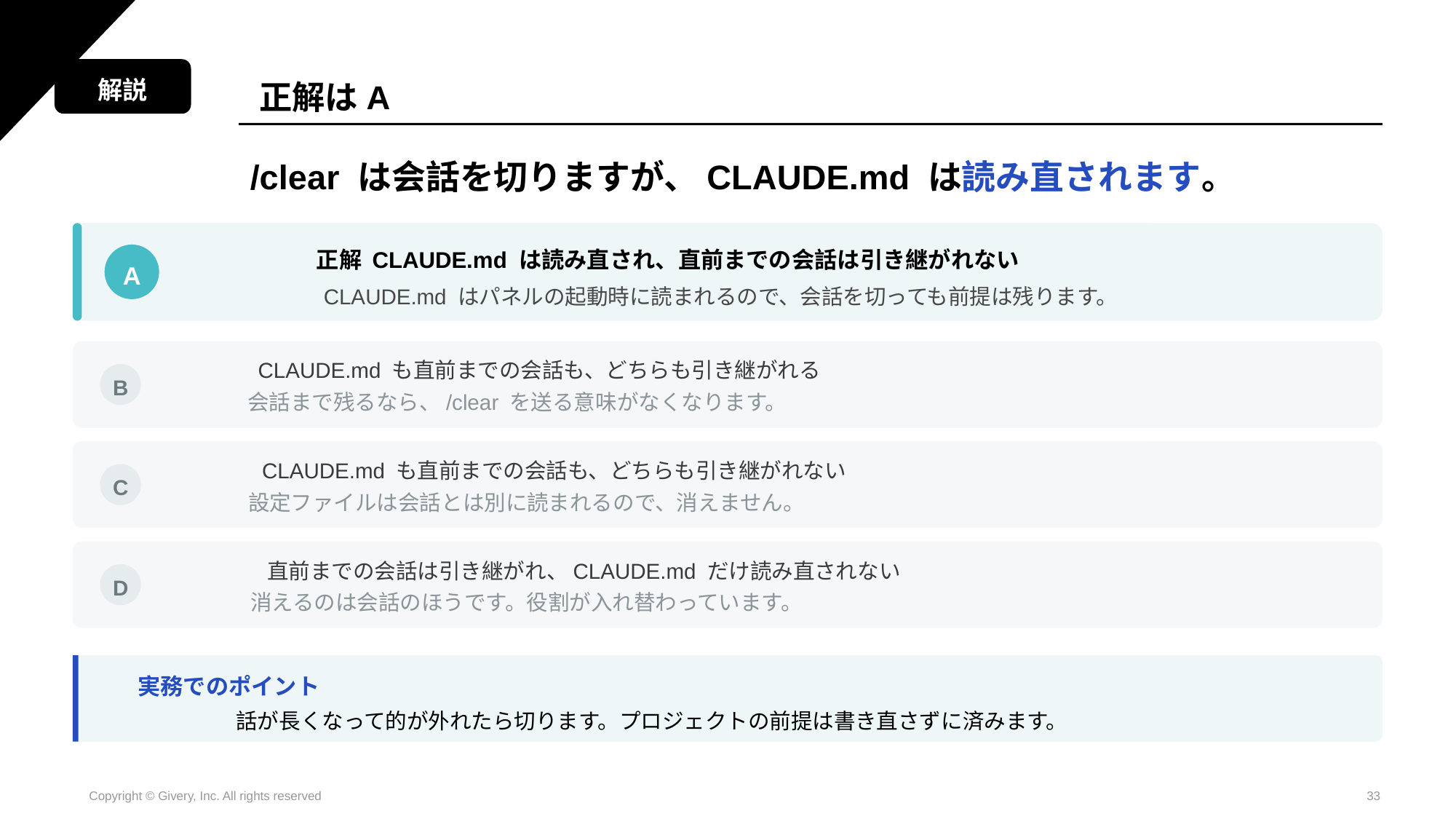

解説
正解はA

/clear は会話を切りますが、CLAUDE.md は読み直されます。

正解 CLAUDE.md は読み直され、直前までの会話は引き継がれない
A
CLAUDE.md はパネルの起動時に読まれるので、会話を切っても前提は残ります。

CLAUDE.md も直前までの会話も、どちらも引き継がれる

B
会話まで残るなら、/clear を送る意味がなくなります。

CLAUDE.md も直前までの会話も、どちらも引き継がれない

C
設定ファイルは会話とは別に読まれるので、消えません。

直前までの会話は引き継がれ、CLAUDE.md だけ読み直されない

D
消えるのは会話のほうです。役割が入れ替わっています。

実務でのポイント
話が長くなって的が外れたら切ります。プロジェクトの前提は書き直さずに済みます。
Copyright © Givery, Inc. All rights reserved
33